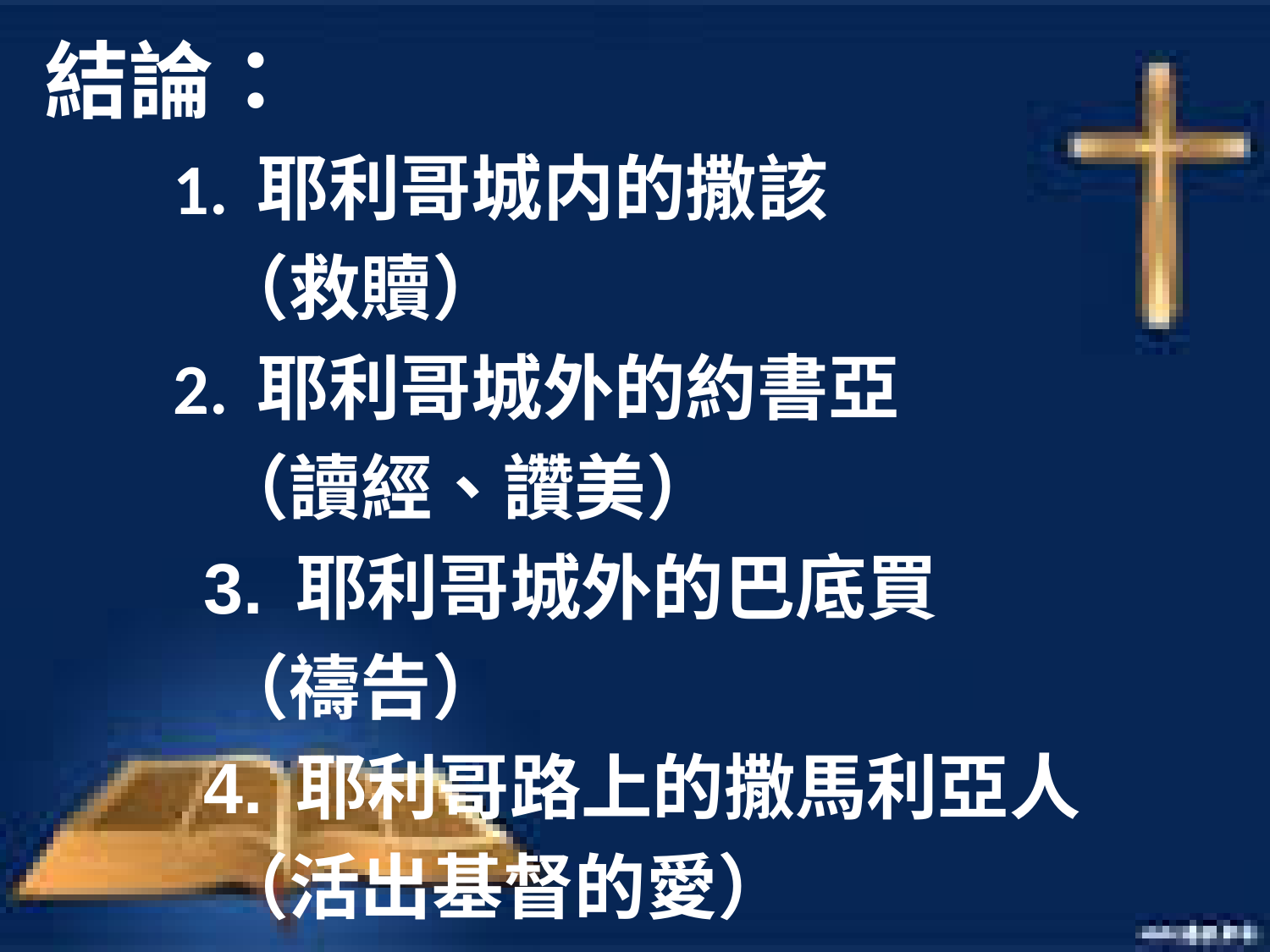

結論：
        1. 耶利哥城内的撒該
          （救贖）
        2. 耶利哥城外的約書亞
          （讀經、讚美）
        3. 耶利哥城外的巴底買
          （禱告）
        4. 耶利哥路上的撒馬利亞人
          （活出基督的愛）